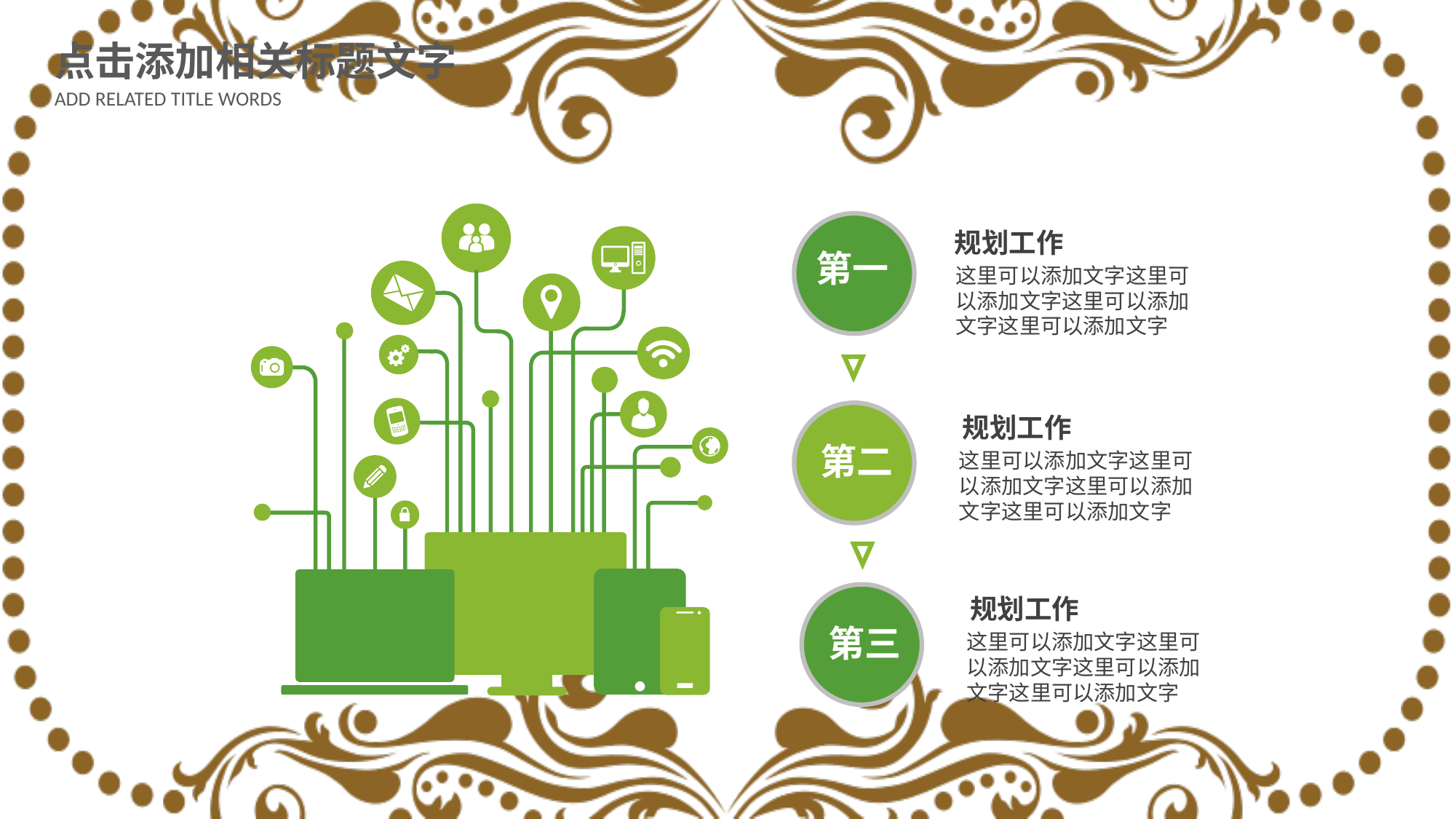

点击添加相关标题文字
ADD RELATED TITLE WORDS

第一
规划工作
这里可以添加文字这里可以添加文字这里可以添加文字这里可以添加文字

第二
规划工作
这里可以添加文字这里可以添加文字这里可以添加文字这里可以添加文字

第三
规划工作
这里可以添加文字这里可以添加文字这里可以添加文字这里可以添加文字